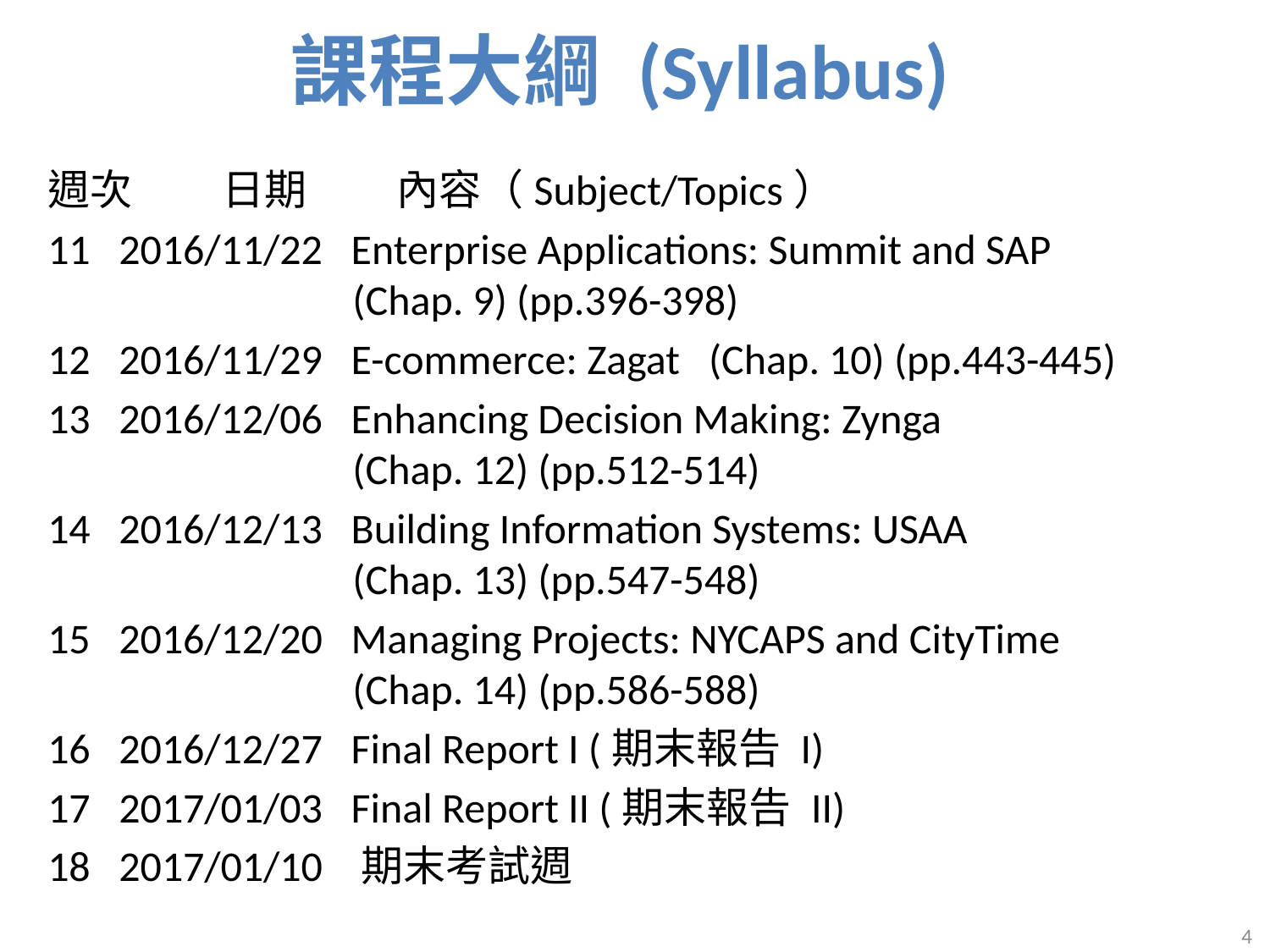

課程大綱 (Syllabus)
週次	日期	     內容（Subject/Topics）
11   2016/11/22   Enterprise Applications: Summit and SAP
                           (Chap. 9) (pp.396-398)
12   2016/11/29   E-commerce: Zagat   (Chap. 10) (pp.443-445)
13   2016/12/06   Enhancing Decision Making: Zynga
                           (Chap. 12) (pp.512-514)
14   2016/12/13   Building Information Systems: USAA
                           (Chap. 13) (pp.547-548)
15   2016/12/20   Managing Projects: NYCAPS and CityTime
                           (Chap. 14) (pp.586-588)
16   2016/12/27   Final Report I (期末報告 I)
17   2017/01/03   Final Report II (期末報告 II)
18   2017/01/10   期末考試週
4